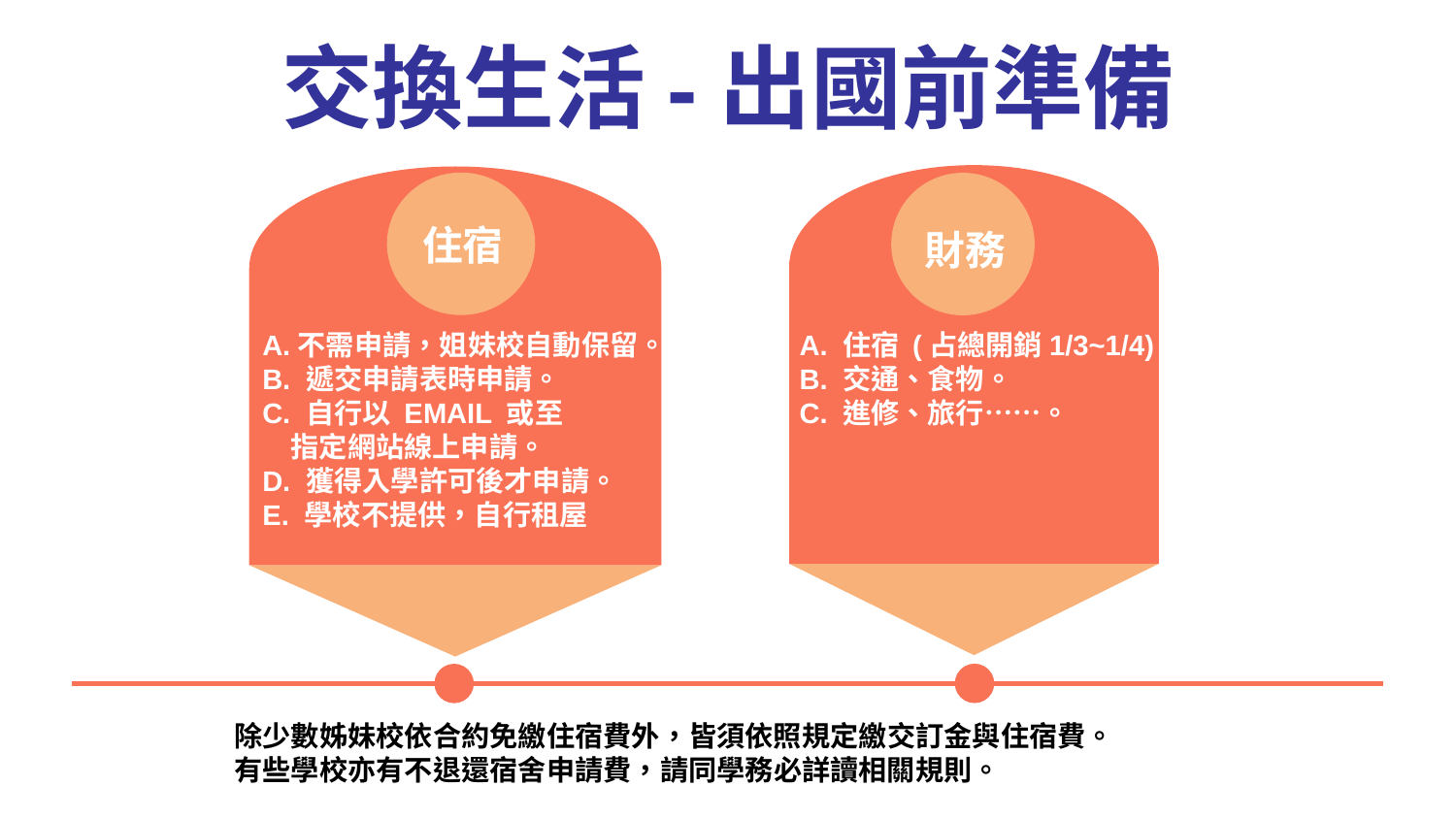

# 交換生活-出國前準備

住宿
財務
A.不需申請，姐妹校自動保留。
B. 遞交申請表時申請。
C. 自行以 EMAIL 或至
　指定網站線上申請。
D. 獲得入學許可後才申請。
E. 學校不提供，自行租屋

A. 住宿 (占總開銷1/3~1/4)
B. 交通、食物。
C. 進修、旅行……。

除少數姊妹校依合約免繳住宿費外，皆須依照規定繳交訂金與住宿費。有些學校亦有不退還宿舍申請費，請同學務必詳讀相關規則。